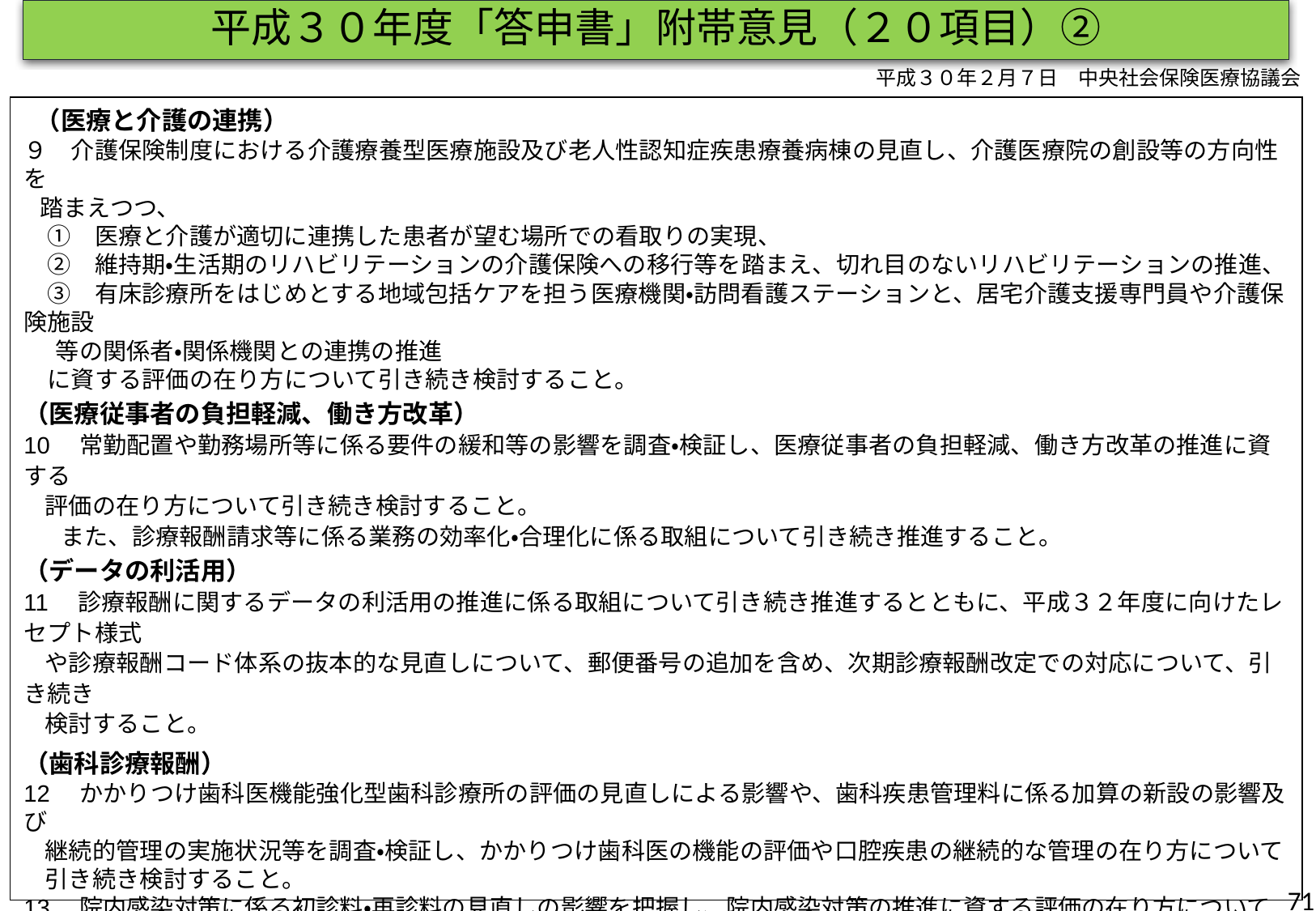

平成３０年度「答申書」附帯意見（２０項目）②
平成３０年２月７日　中央社会保険医療協議会

 （医療と介護の連携）
９　介護保険制度における介護療養型医療施設及び老人性認知症疾患療養病棟の見直し、介護医療院の創設等の方向性を
  踏まえつつ、
　①　医療と介護が適切に連携した患者が望む場所での看取りの実現、
　②　維持期・生活期のリハビリテーションの介護保険への移行等を踏まえ、切れ目のないリハビリテーションの推進、
　③　有床診療所をはじめとする地域包括ケアを担う医療機関・訪問看護ステーションと、居宅介護支援専門員や介護保険施設
     等の関係者・関係機関との連携の推進
　に資する評価の在り方について引き続き検討すること。
（医療従事者の負担軽減、働き方改革）
10　常勤配置や勤務場所等に係る要件の緩和等の影響を調査・検証し、医療従事者の負担軽減、働き方改革の推進に資する
   評価の在り方について引き続き検討すること。
      また、診療報酬請求等に係る業務の効率化・合理化に係る取組について引き続き推進すること。
（データの利活用）
11　診療報酬に関するデータの利活用の推進に係る取組について引き続き推進するとともに、平成３２年度に向けたレセプト様式
   や診療報酬コード体系の抜本的な見直しについて、郵便番号の追加を含め、次期診療報酬改定での対応について、引き続き
   検討すること。
（歯科診療報酬）
12　かかりつけ歯科医機能強化型歯科診療所の評価の見直しによる影響や、歯科疾患管理料に係る加算の新設の影響及び
   継続的管理の実施状況等を調査・検証し、かかりつけ歯科医の機能の評価や口腔疾患の継続的な管理の在り方について
   引き続き検討すること。
13　院内感染対策に係る初診料・再診料の見直しの影響を把握し、院内感染対策の推進に資する評価の在り方について引き続
   き検討すること。
（調剤報酬）
14　服薬情報の一元的・継続的な把握とそれに基づく薬学的管理・指導を行うかかりつけ薬剤師の取組状況やいわゆる大型門
   前薬局等の評価の適正化による影響を調査・検証し、患者本位の医薬分業を実現するための調剤報酬の在り方について
   引き続き検討すること。

71